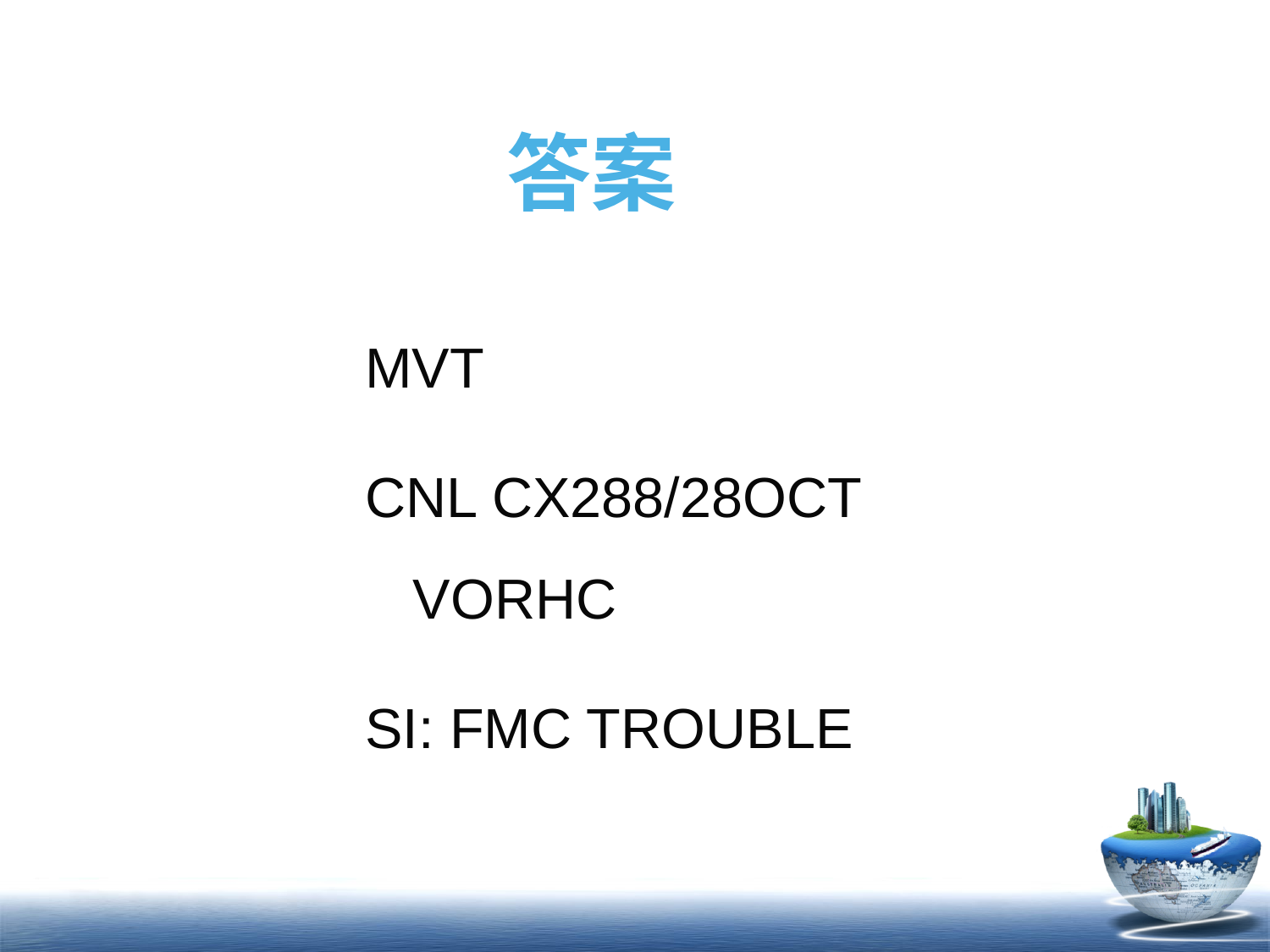

# 答案
MVT
CNL CX288/28OCT VORHC
SI: FMC TROUBLE